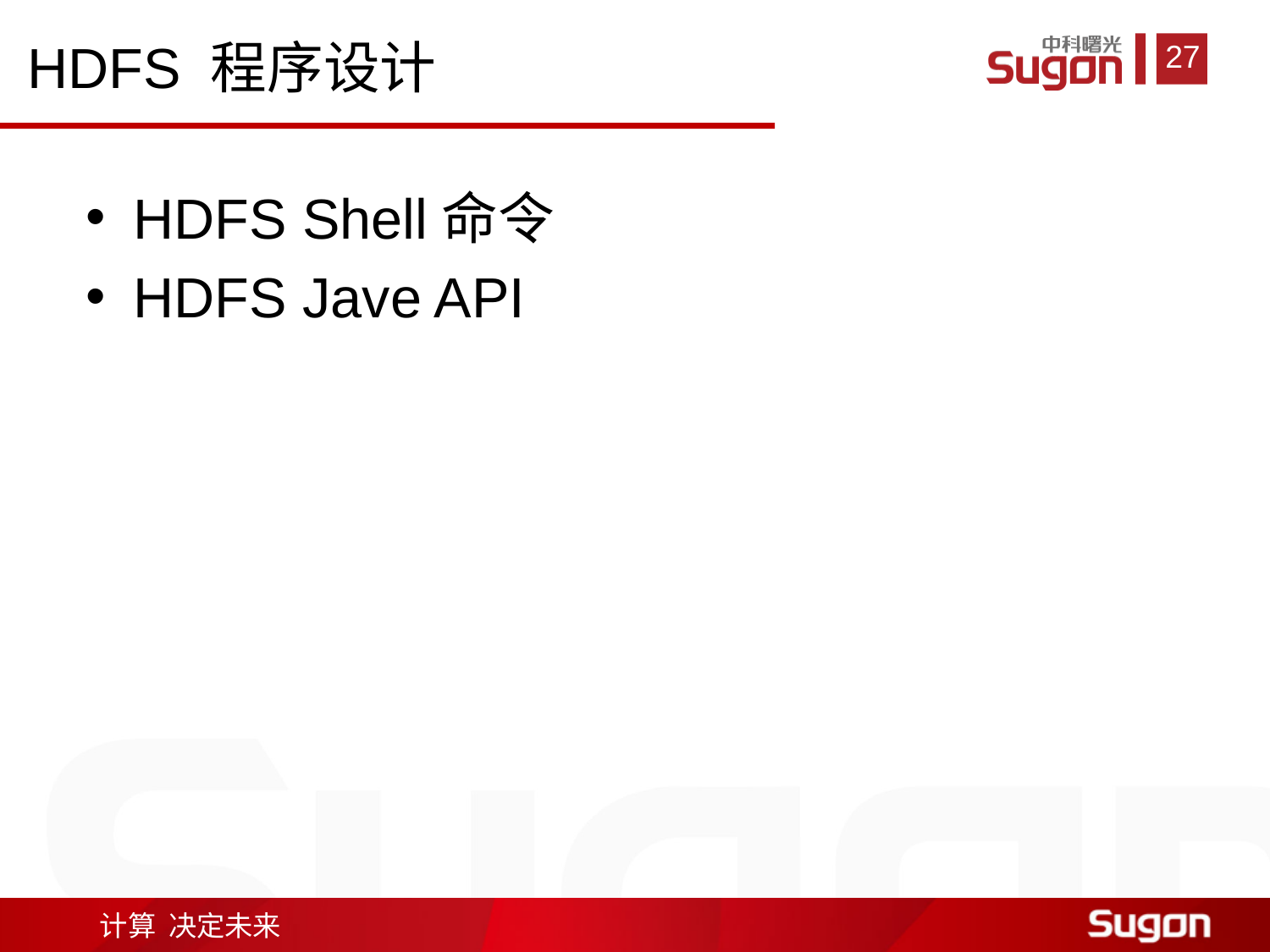

HDFS 程序设计
HDFS Shell命令
HDFS Jave API